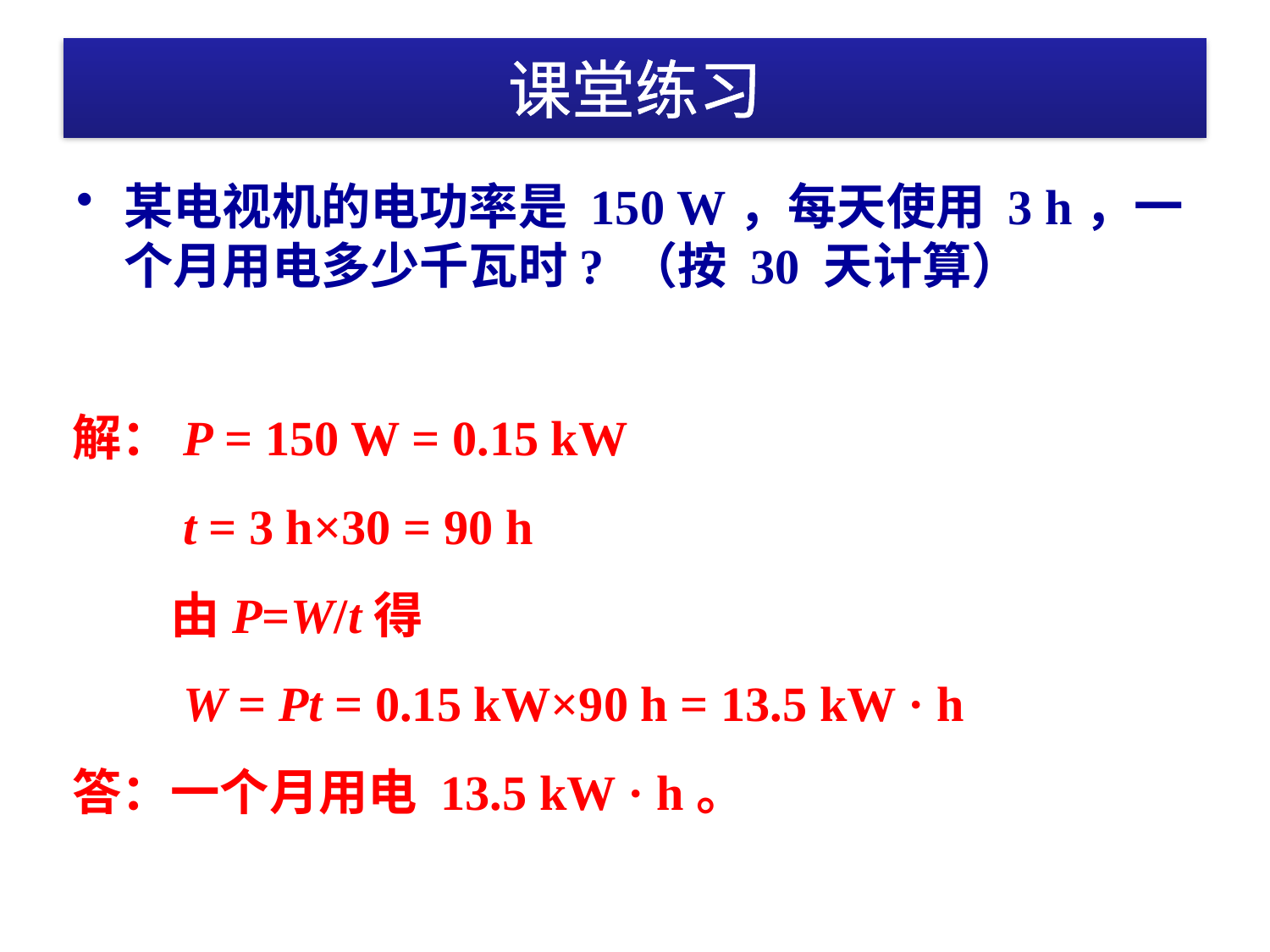

# 课堂练习
某电视机的电功率是 150 W，每天使用 3 h，一个月用电多少千瓦时? （按 30 天计算）
解：P = 150 W = 0.15 kW
　　t = 3 h×30 = 90 h
　　由P=W/t得
　　W = Pt = 0.15 kW×90 h = 13.5 kW · h
答：一个月用电 13.5 kW · h。